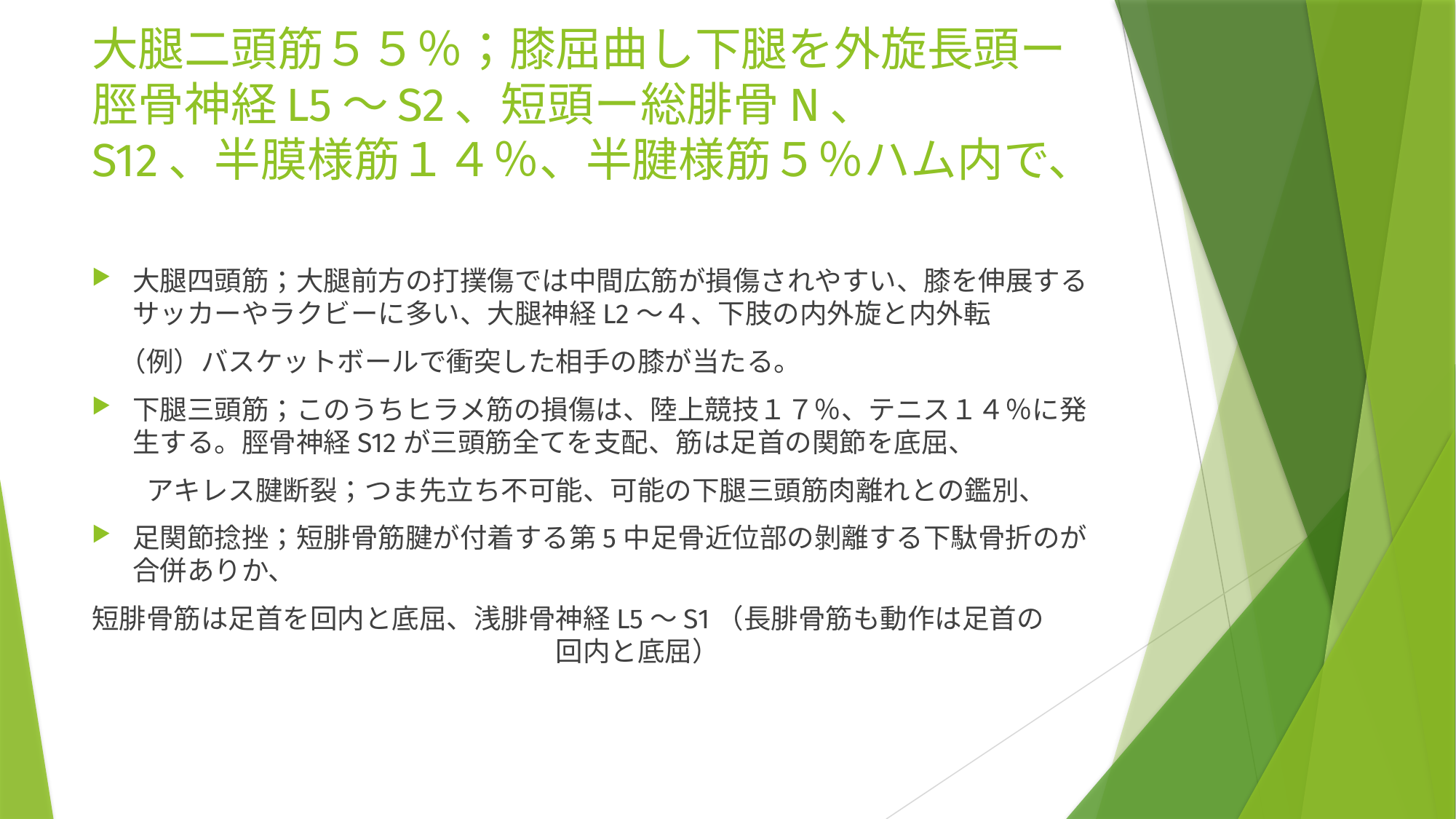

# 大腿二頭筋５５％；膝屈曲し下腿を外旋長頭ー脛骨神経L5～S2、短頭ー総腓骨N、 S12、半膜様筋１４％、半腱様筋５％ハム内で、
大腿四頭筋；大腿前方の打撲傷では中間広筋が損傷されやすい、膝を伸展するサッカーやラクビーに多い、大腿神経L2～４、下肢の内外旋と内外転
　（例）バスケットボールで衝突した相手の膝が当たる。
下腿三頭筋；このうちヒラメ筋の損傷は、陸上競技１７％、テニス１４％に発生する。脛骨神経S12が三頭筋全てを支配、筋は足首の関節を底屈、
　　アキレス腱断裂；つま先立ち不可能、可能の下腿三頭筋肉離れとの鑑別、
足関節捻挫；短腓骨筋腱が付着する第5中足骨近位部の剝離する下駄骨折のが合併ありか、
短腓骨筋は足首を回内と底屈、浅腓骨神経L5～S1（長腓骨筋も動作は足首の　　　　　　　　　　　　　　　　　　回内と底屈）